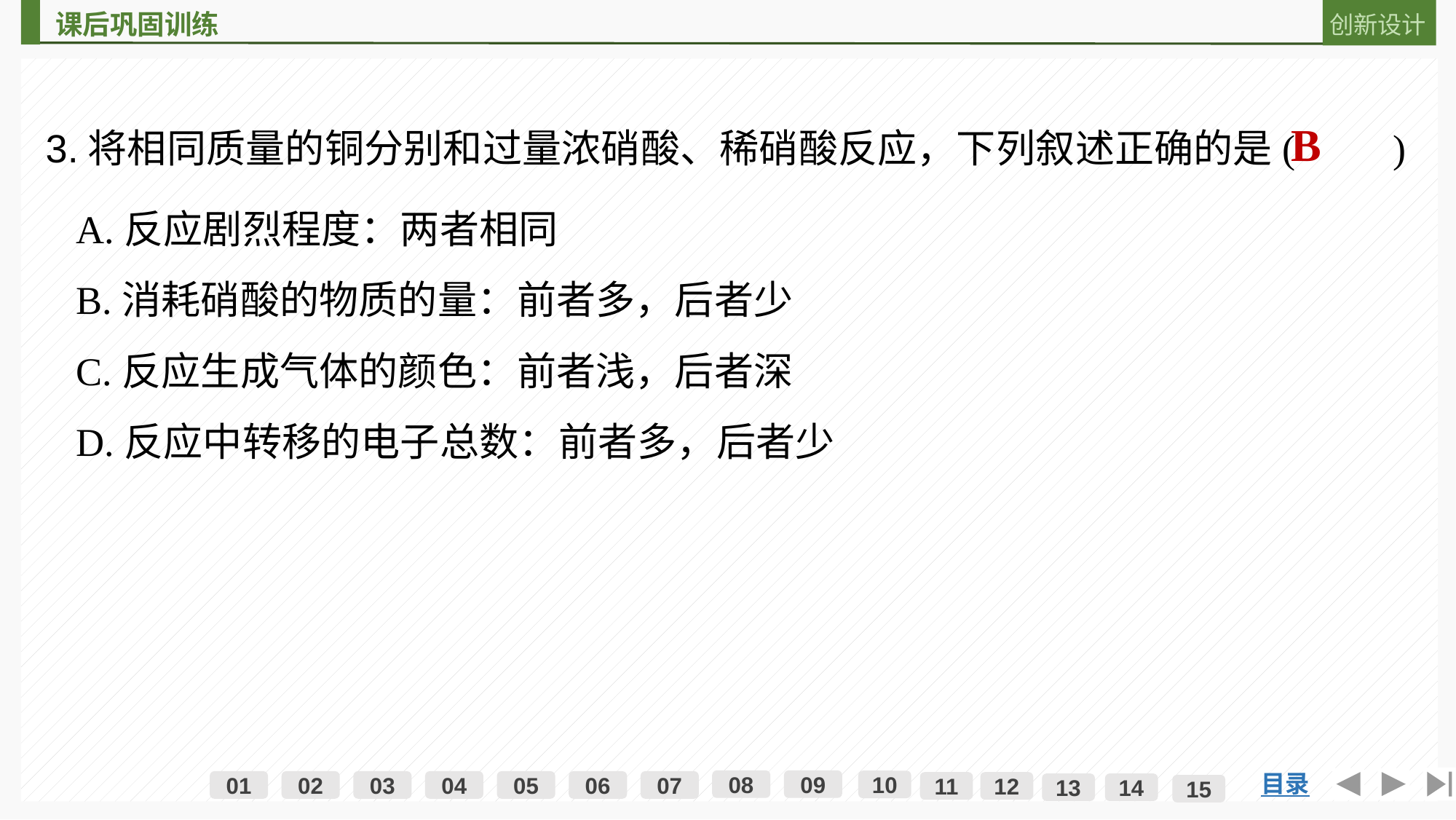

3.将相同质量的铜分别和过量浓硝酸、稀硝酸反应，下列叙述正确的是(　　)
B
A.反应剧烈程度：两者相同
B.消耗硝酸的物质的量：前者多，后者少
C.反应生成气体的颜色：前者浅，后者深
D.反应中转移的电子总数：前者多，后者少